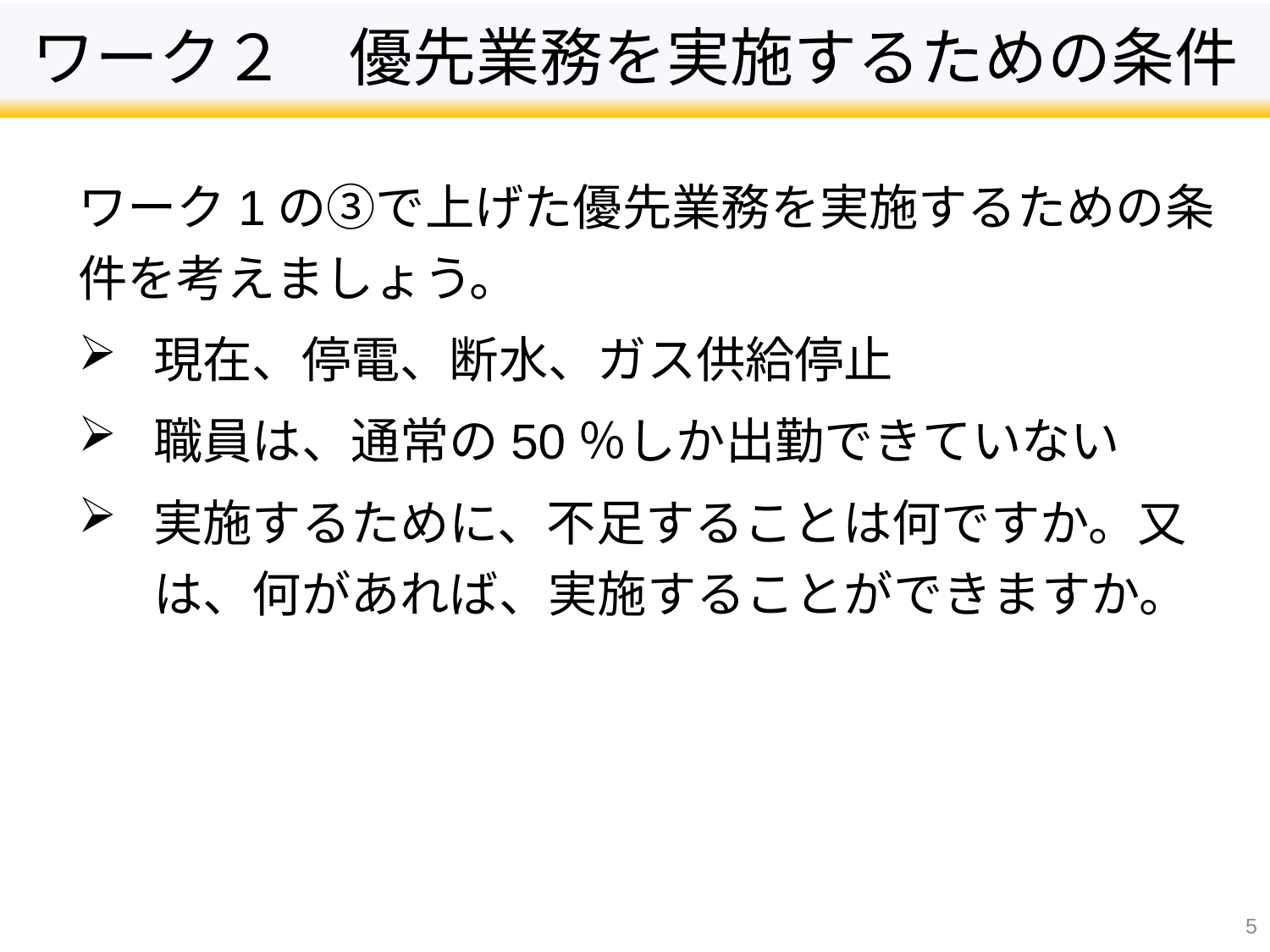

# ワーク２　優先業務を実施するための条件
ワーク1の③で上げた優先業務を実施するための条件を考えましょう。
現在、停電、断水、ガス供給停止
職員は、通常の50％しか出勤できていない
実施するために、不足することは何ですか。又は、何があれば、実施することができますか。
5